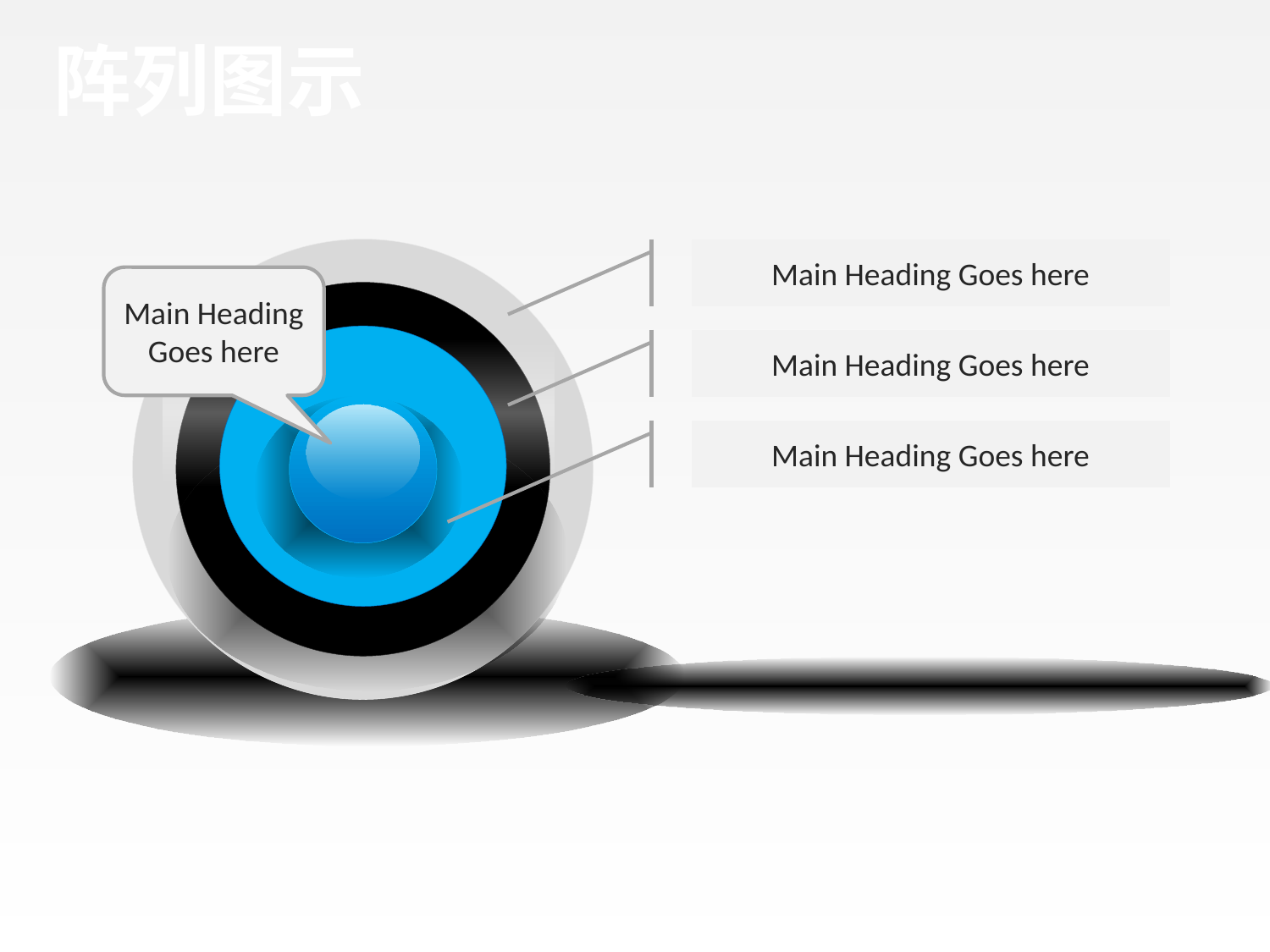

# 阵列图示

Main Heading Goes here
Main Heading Goes here
Main Heading Goes here
Main Heading Goes here